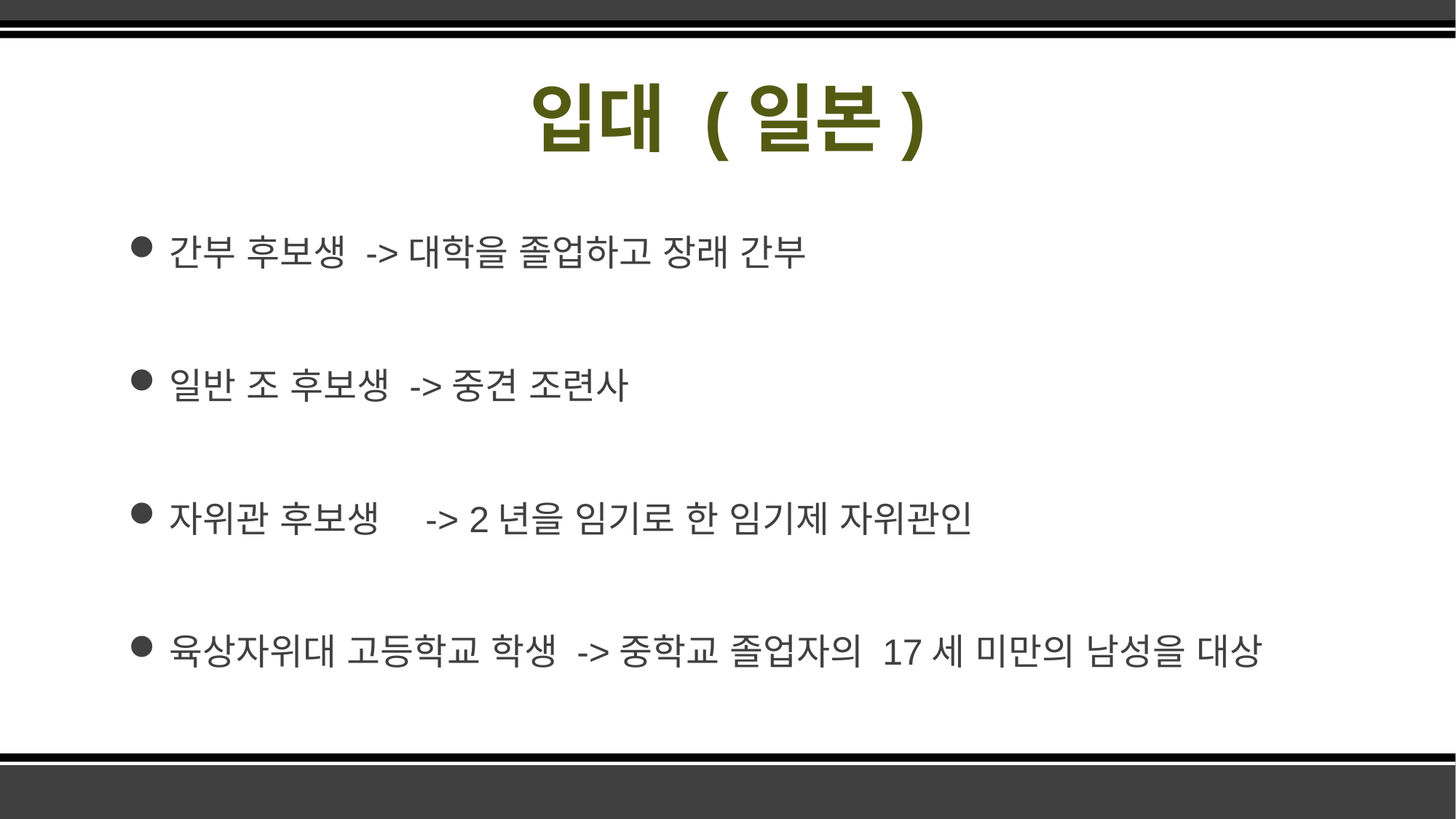

# 입대 (일본)
간부 후보생 ->대학을 졸업하고 장래 간부

일반 조 후보생 ->중견 조련사

자위관 후보생　-> 2년을 임기로 한 임기제 자위관인

육상자위대 고등학교 학생 ->중학교 졸업자의 17세 미만의 남성을 대상